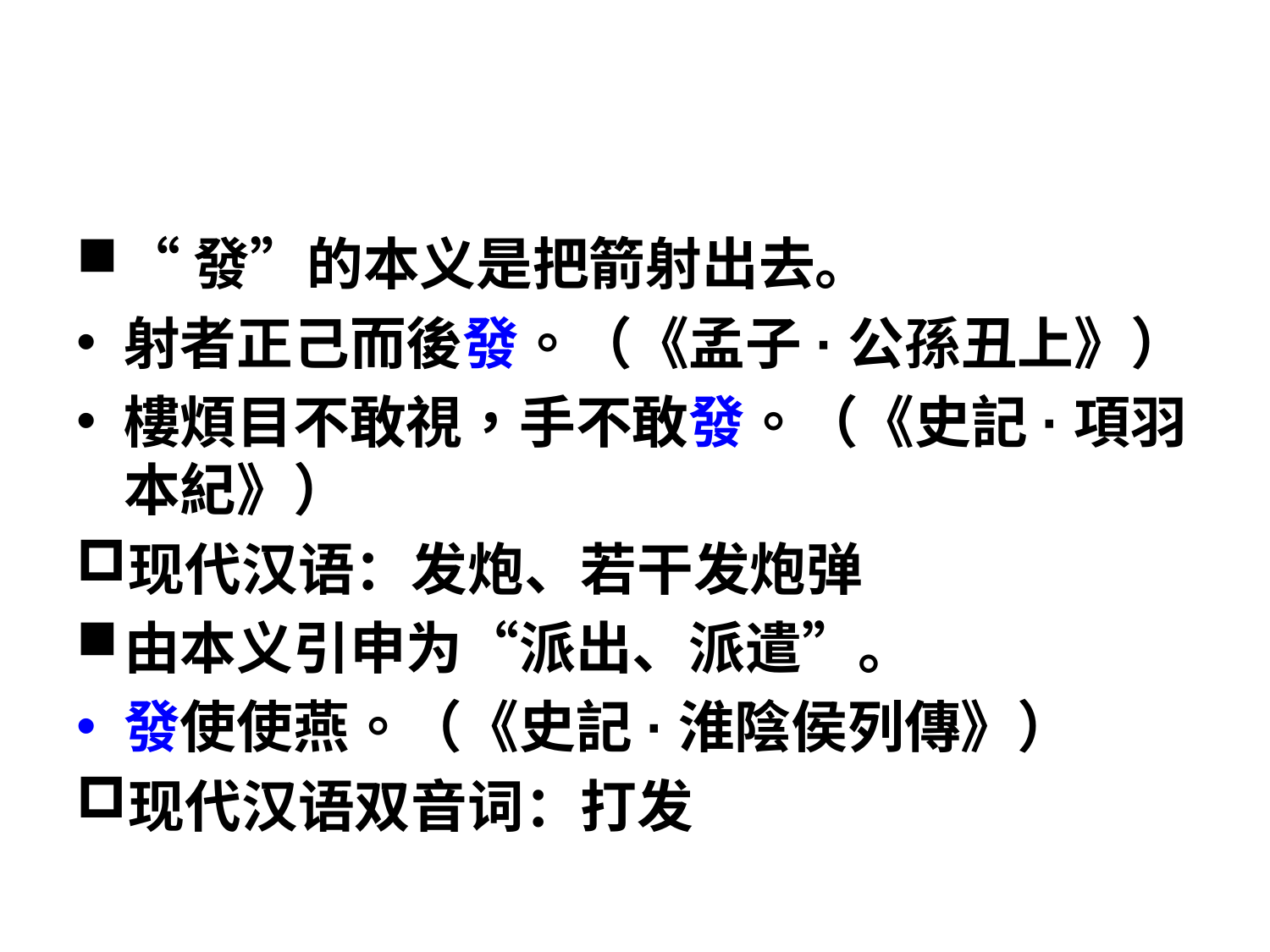

#
“發”的本义是把箭射出去。
射者正己而後發。（《孟子·公孫丑上》）
樓煩目不敢視，手不敢發。（《史記·項羽本紀》）
现代汉语：发炮、若干发炮弹
由本义引申为“派出、派遣”。
發使使燕。（《史記·淮陰侯列傳》）
现代汉语双音词：打发